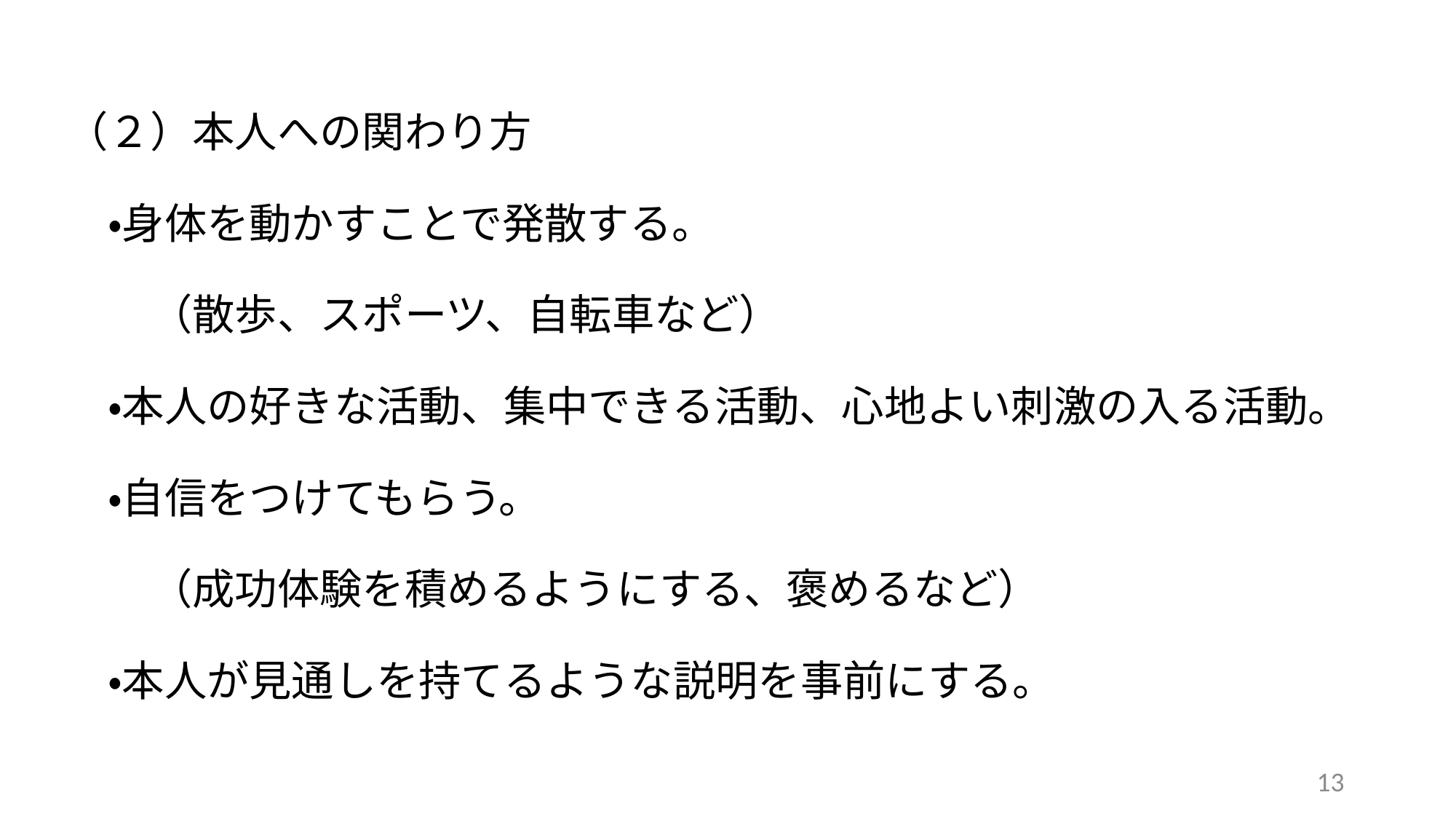

（２）本人への関わり方
　・身体を動かすことで発散する。
　　（散歩、スポーツ、自転車など）
　・本人の好きな活動、集中できる活動、心地よい刺激の入る活動。
　・自信をつけてもらう。
　　（成功体験を積めるようにする、褒めるなど）
　・本人が見通しを持てるような説明を事前にする。
13